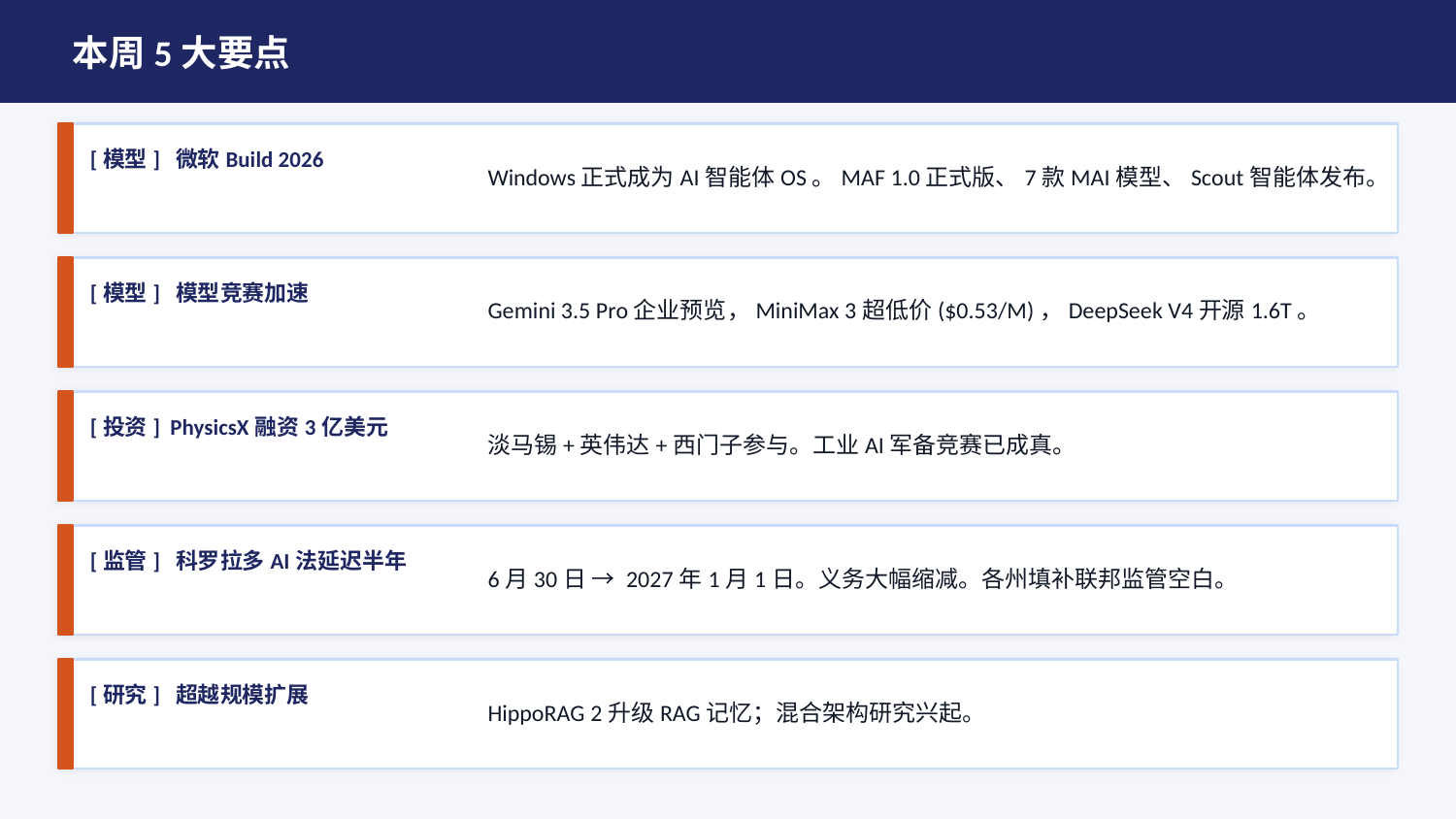

本周5大要点

Windows正式成为AI智能体OS。MAF 1.0正式版、7款MAI模型、Scout智能体发布。
[模型]  微软Build 2026

Gemini 3.5 Pro企业预览，MiniMax 3超低价($0.53/M)，DeepSeek V4开源1.6T。
[模型]  模型竞赛加速

淡马锡+英伟达+西门子参与。工业AI军备竞赛已成真。
[投资]  PhysicsX融资3亿美元

6月30日 → 2027年1月1日。义务大幅缩减。各州填补联邦监管空白。
[监管]  科罗拉多AI法延迟半年

HippoRAG 2升级RAG记忆；混合架构研究兴起。
[研究]  超越规模扩展